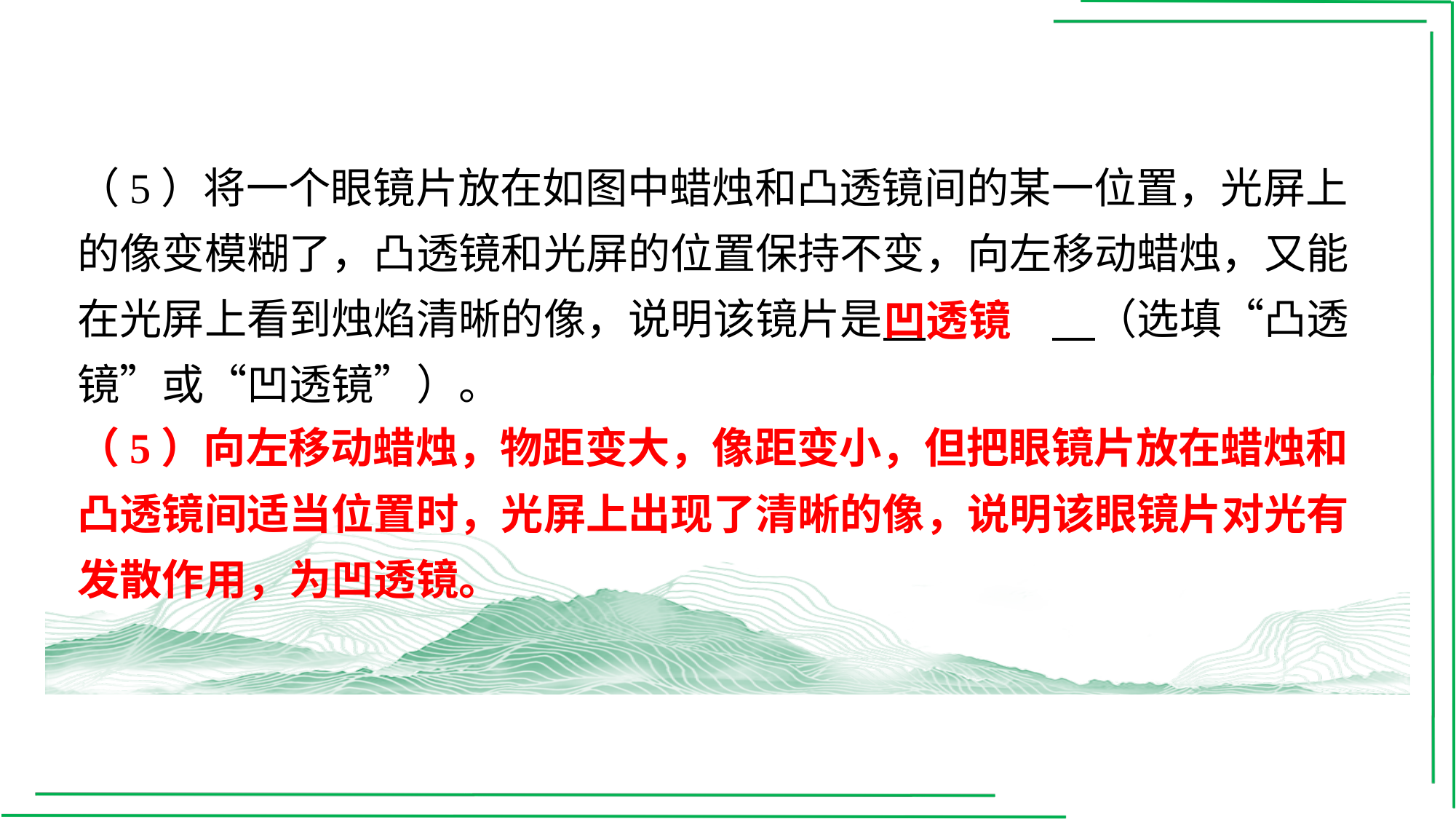

（5）将一个眼镜片放在如图中蜡烛和凸透镜间的某一位置，光屏上的像变模糊了，凸透镜和光屏的位置保持不变，向左移动蜡烛，又能在光屏上看到烛焰清晰的像，说明该镜片是 　凹透镜　⁠（选填“凸透镜”或“凹透镜”）。
凹透镜
（5）向左移动蜡烛，物距变大，像距变小，但把眼镜片放在蜡烛和凸透镜间适当位置时，光屏上出现了清晰的像，说明该眼镜片对光有发散作用，为凹透镜。